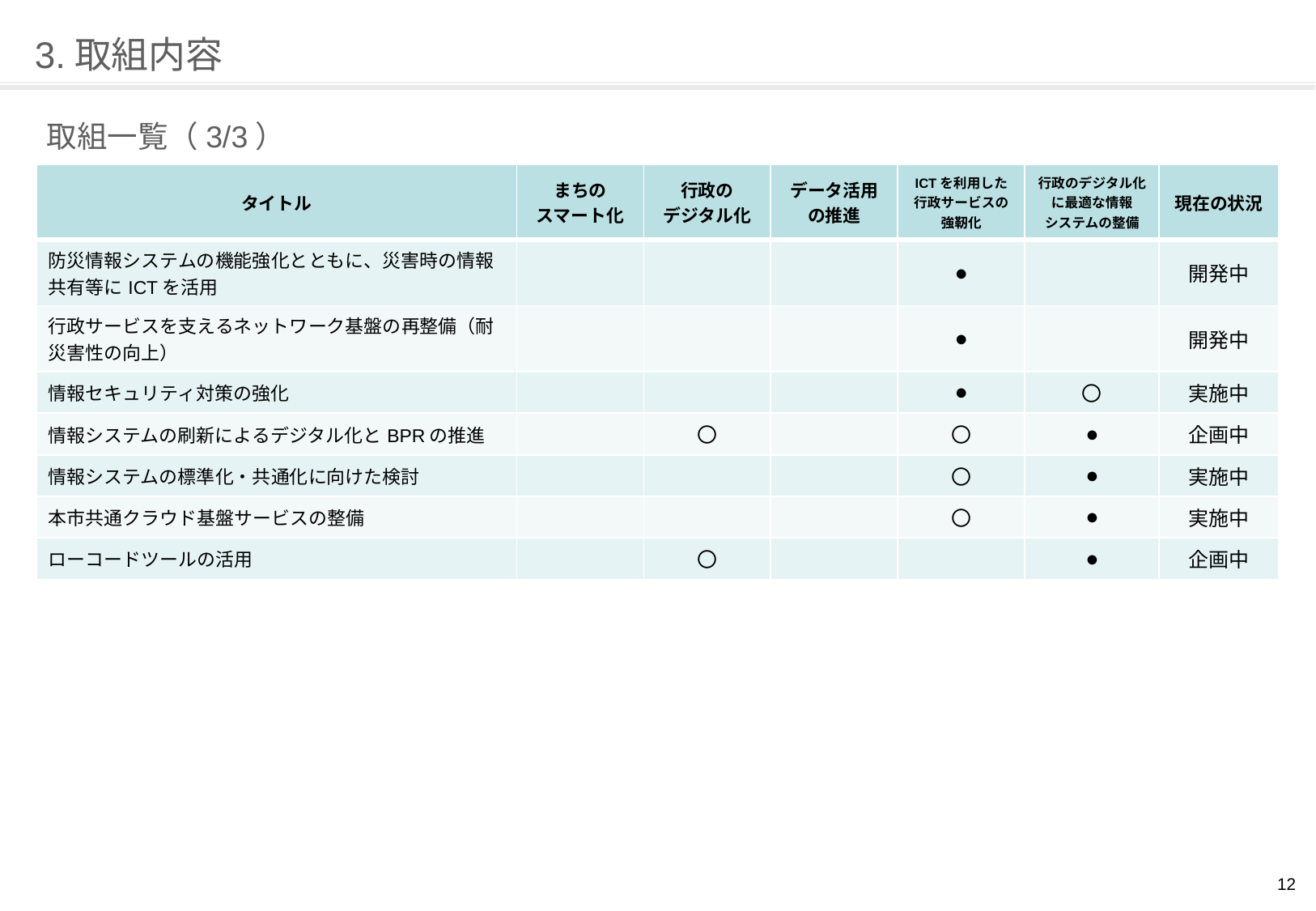

# 3.取組内容
取組一覧（3/3）
| タイトル | まちの スマート化 | 行政の デジタル化 | データ活用の推進 | ICTを利用した 行政サービスの強靭化 | 行政のデジタル化に最適な情報 システムの整備 | 現在の状況 |
| --- | --- | --- | --- | --- | --- | --- |
| 防災情報システムの機能強化とともに、災害時の情報共有等にICTを活用 |  |  |  | ● |  | 開発中 |
| 行政サービスを支えるネットワーク基盤の再整備（耐災害性の向上） |  |  |  | ● |  | 開発中 |
| 情報セキュリティ対策の強化 |  |  |  | ● | 〇 | 実施中 |
| 情報システムの刷新によるデジタル化とBPRの推進 |  | 〇 |  | 〇 | ● | 企画中 |
| 情報システムの標準化・共通化に向けた検討 |  |  |  | 〇 | ● | 実施中 |
| 本市共通クラウド基盤サービスの整備 |  |  |  | 〇 | ● | 実施中 |
| ローコードツールの活用 |  | 〇 |  |  | ● | 企画中 |

12